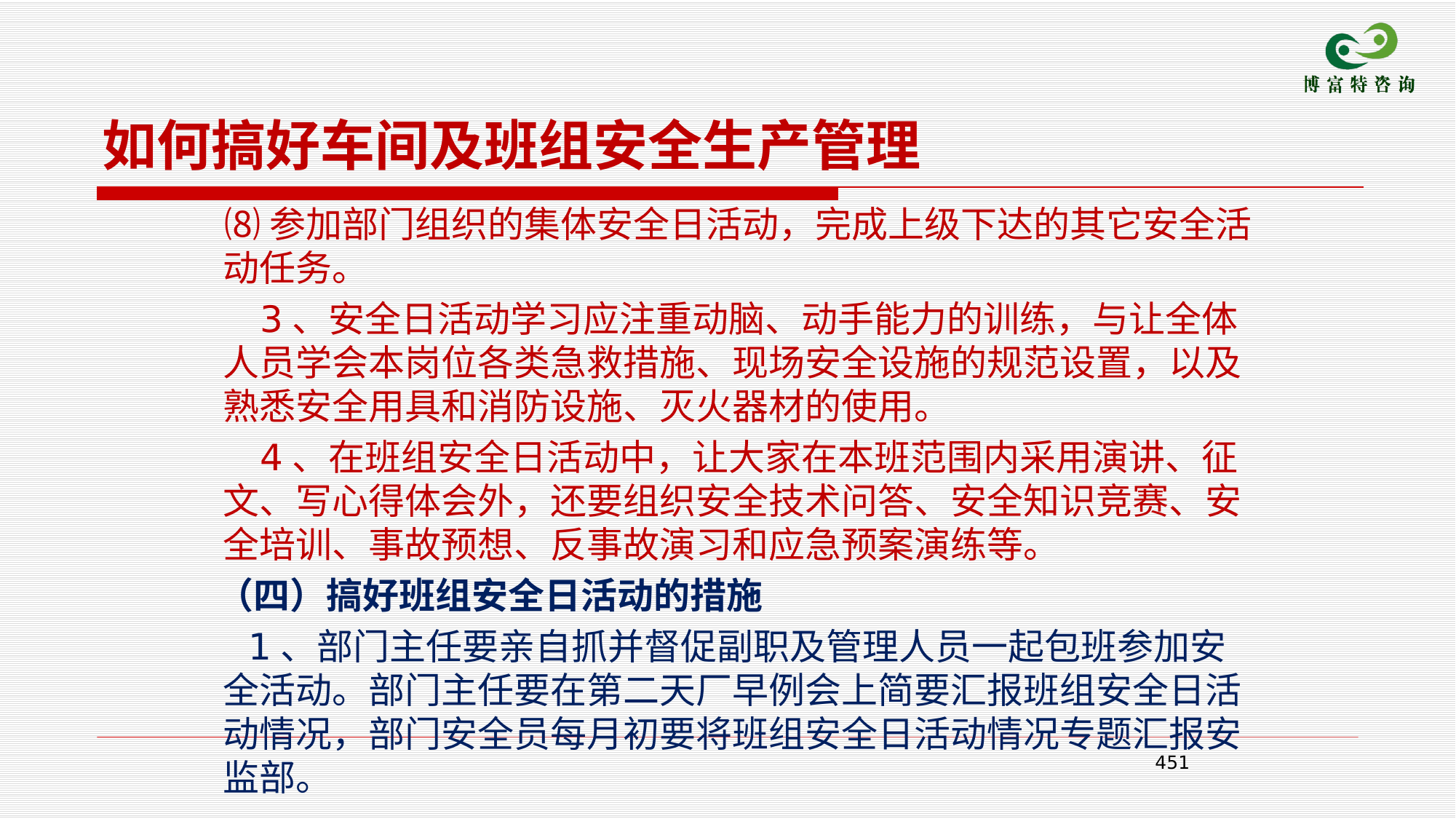

如何搞好车间及班组安全生产管理
       ⑻参加部门组织的集体安全日活动，完成上级下达的其它安全活动任务。
        3、安全日活动学习应注重动脑、动手能力的训练，与让全体人员学会本岗位各类急救措施、现场安全设施的规范设置，以及熟悉安全用具和消防设施、灭火器材的使用。
        4、在班组安全日活动中，让大家在本班范围内采用演讲、征文、写心得体会外，还要组织安全技术问答、安全知识竞赛、安全培训、事故预想、反事故演习和应急预案演练等。
     （四）搞好班组安全日活动的措施
       1、部门主任要亲自抓并督促副职及管理人员一起包班参加安全活动。部门主任要在第二天厂早例会上简要汇报班组安全日活动情况，部门安全员每月初要将班组安全日活动情况专题汇报安监部。

451